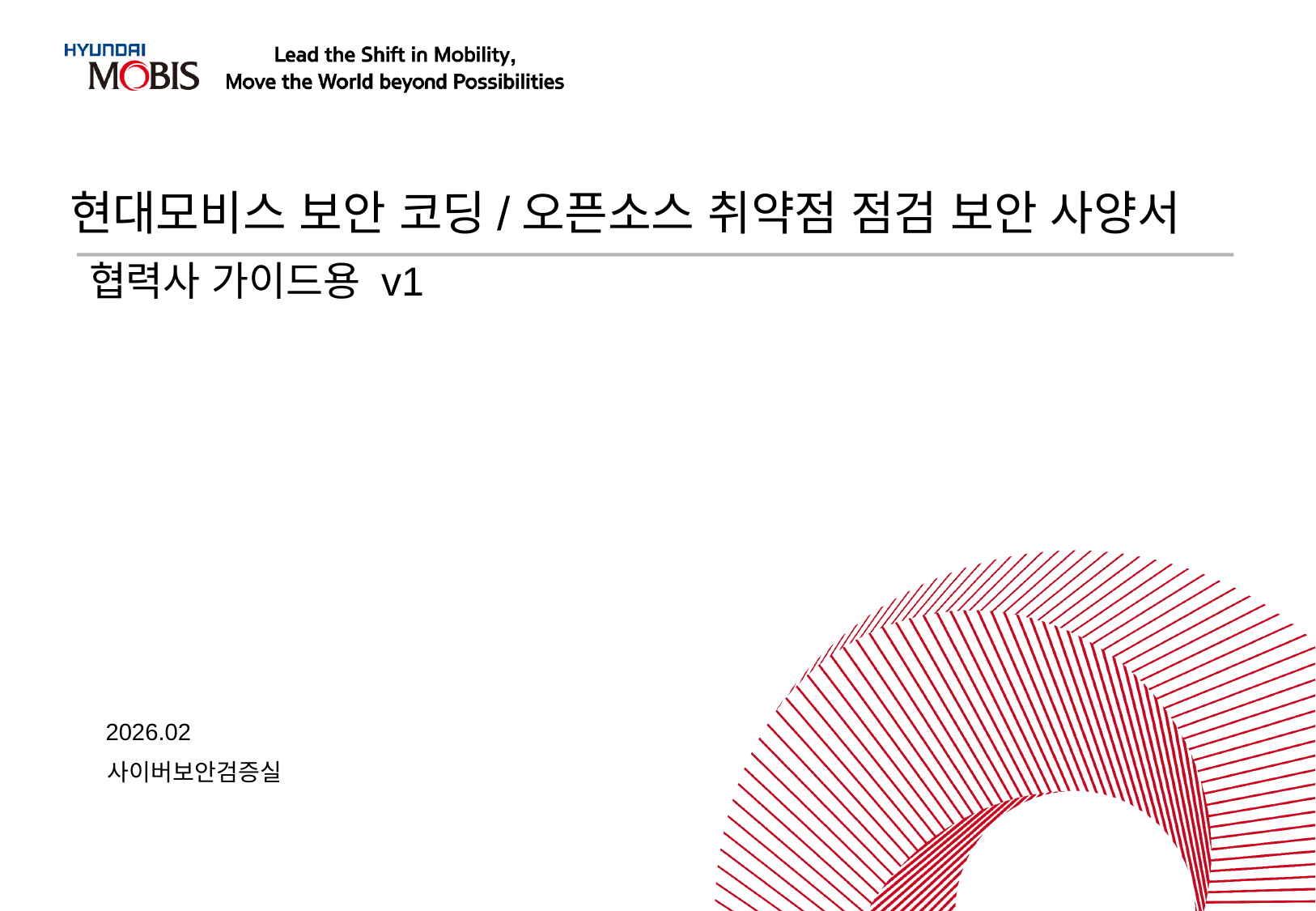

현대모비스 보안 코딩/오픈소스 취약점 점검 보안 사양서
협력사 가이드용 v1
2026.02
사이버보안검증실